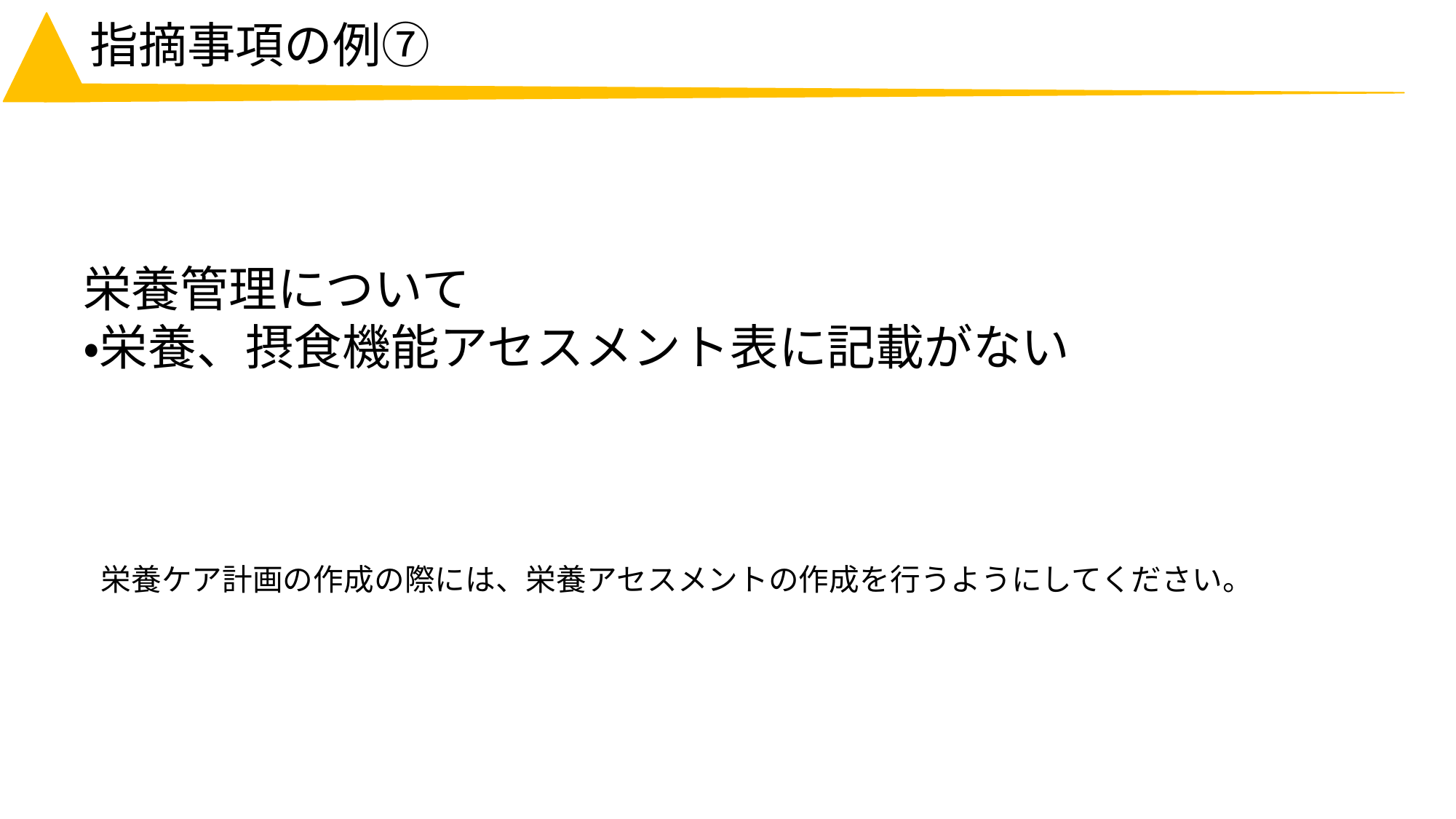

# 指摘事項の例⑦
栄養管理について
・栄養、摂食機能アセスメント表に記載がない
栄養ケア計画の作成の際には、栄養アセスメントの作成を行うようにしてください。